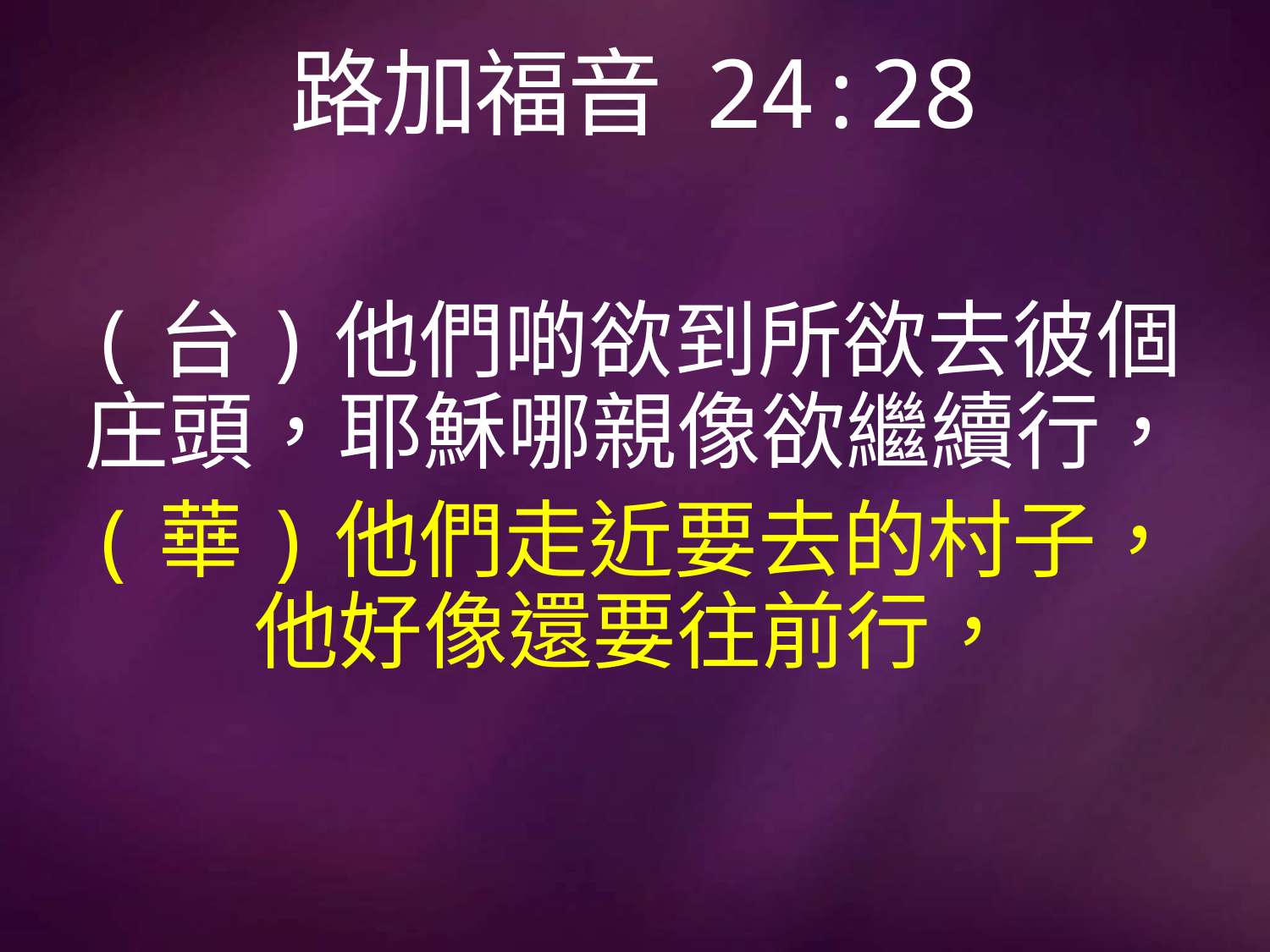

# 路加福音 24:28
(台)他們啲欲到所欲去彼個庄頭，耶穌哪親像欲繼續行，
(華)他們走近要去的村子，他好像還要往前行，